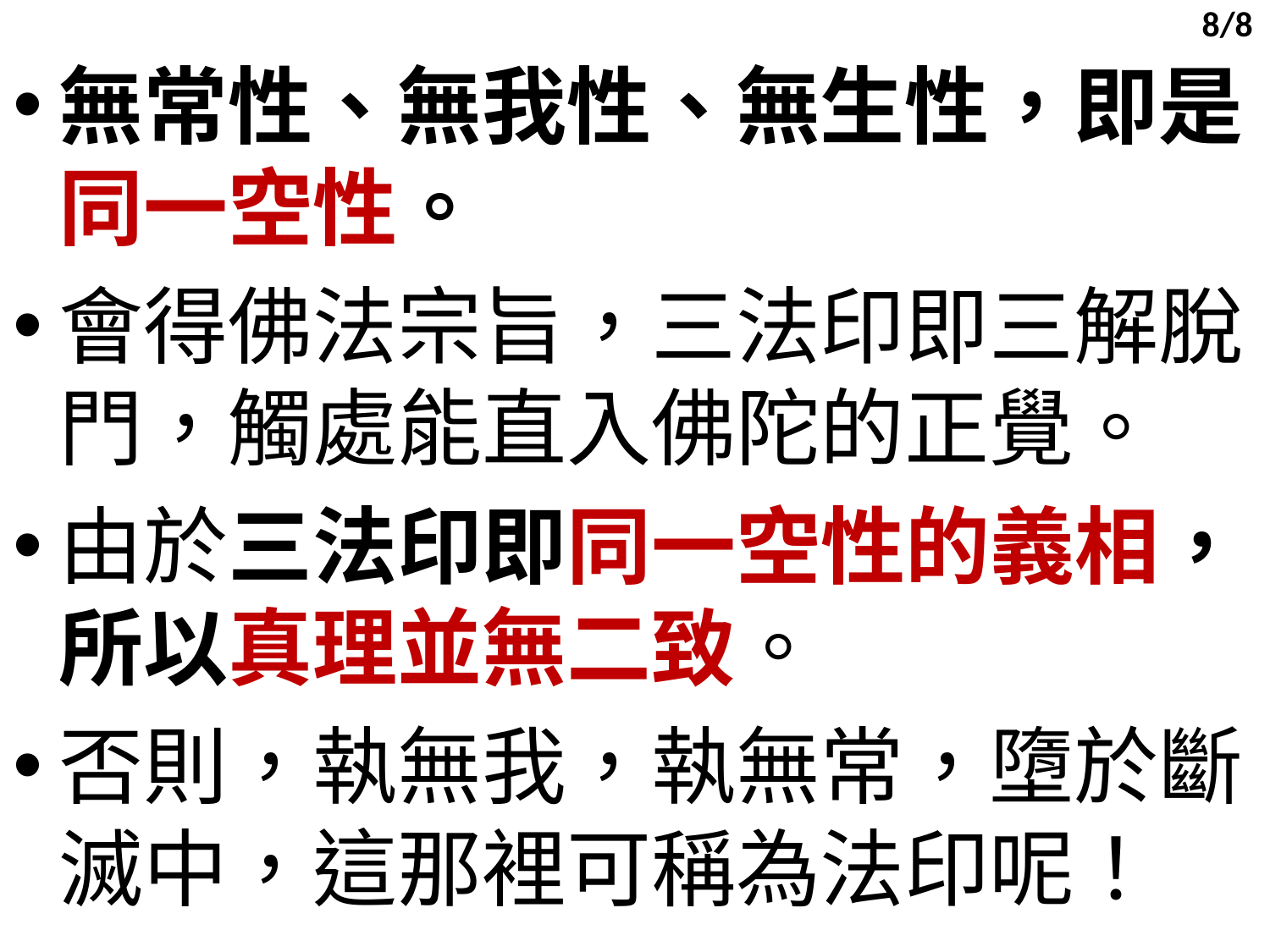

8/8
無常性、無我性、無生性，即是同一空性。
會得佛法宗旨，三法印即三解脫門，觸處能直入佛陀的正覺。
由於三法印即同一空性的義相，所以真理並無二致。
否則，執無我，執無常，墮於斷滅中，這那裡可稱為法印呢！